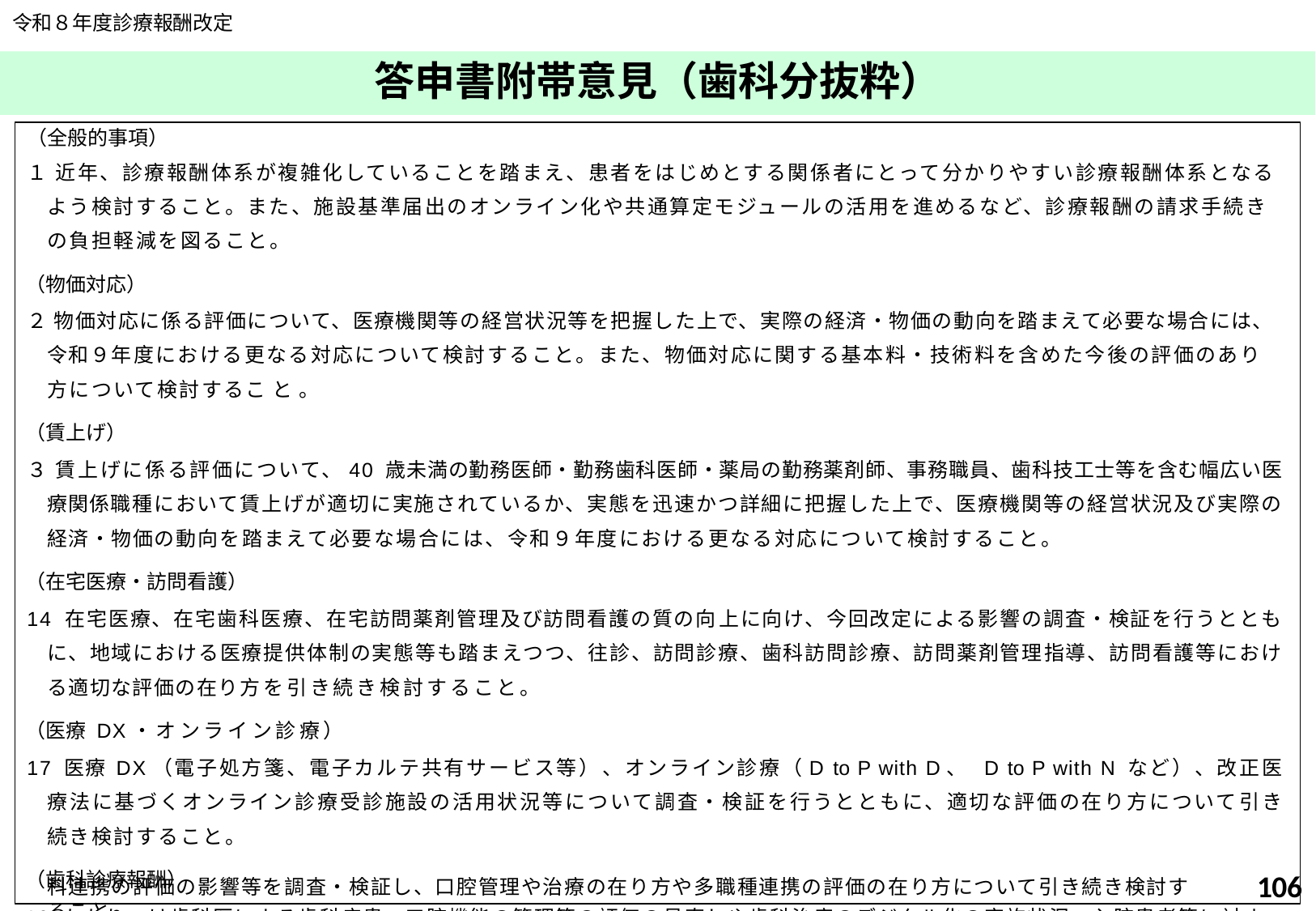

令和８年度診療報酬改定

# 答申書附帯意見（歯科分抜粋）
（全般的事項）
１ 近年、診療報酬体系が複雑化していることを踏まえ、患者をはじめとする関係者にとって分かりやすい診療報酬体系となるよう検討すること。また、施設基準届出のオンライン化や共通算定モジュールの活用を進めるなど、診療報酬の請求手続きの負担軽減を図ること。
（物価対応）
２ 物価対応に係る評価について、医療機関等の経営状況等を把握した上で、実際の経済・物価の動向を踏まえて必要な場合には、令和９年度における更なる対応について検討すること。また、物価対応に関する基本料・技術料を含めた今後の評価のあり方について検討すること。
（賃上げ）
３ 賃上げに係る評価について、40 歳未満の勤務医師・勤務歯科医師・薬局の勤務薬剤師、事務職員、歯科技工士等を含む幅広い医療関係職種において賃上げが適切に実施されているか、実態を迅速かつ詳細に把握した上で、医療機関等の経営状況及び実際の経済・物価の動向を踏まえて必要な場合には、令和９年度における更なる対応について検討すること。
（在宅医療・訪問看護）
14 在宅医療、在宅歯科医療、在宅訪問薬剤管理及び訪問看護の質の向上に向け、今回改定による影響の調査・検証を行うとともに、地域における医療提供体制の実態等も踏まえつつ、往診、訪問診療、歯科訪問診療、訪問薬剤管理指導、訪問看護等における適切な評価の在り方を引き続き検討すること。
（医療 DX・オンライン診療）
17 医療 DX（電子処方箋、電子カルテ共有サービス等）、オンライン診療（D to P with D、 D to P with N など）、改正医療法に基づくオンライン診療受診施設の活用状況等について調査・検証を行うとともに、適切な評価の在り方について引き続き検討すること。
（歯科診療報酬）
19 かかりつけ歯科医による歯科疾患・口腔機能の管理等の評価の見直しや歯科治療のデジタル化の実施状況、入院患者等に対する医科歯

106
科連携の評価の影響等を調査・検証し、口腔管理や治療の在り方や多職種連携の評価の在り方について引き続き検討すること。